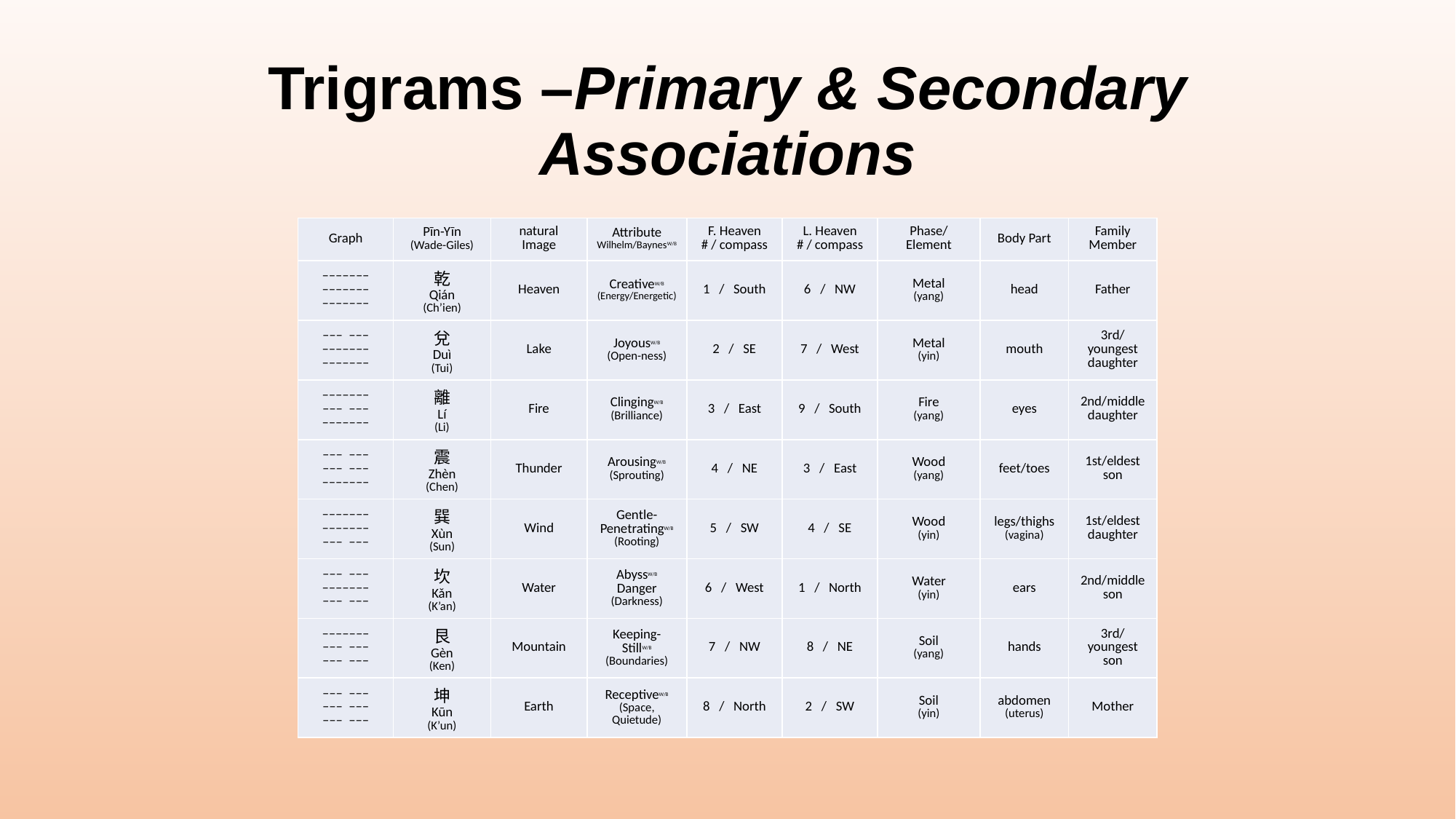

# Trigrams –Primary & Secondary Associations
| Graph | Pīn-Yīn (Wade-Giles) | natural Image | Attribute Wilhelm/BaynesW/B | F. Heaven # / compass | L. Heaven # / compass | Phase/ Element | Body Part | Family Member |
| --- | --- | --- | --- | --- | --- | --- | --- | --- |
| ––––––– ––––––– ––––––– | 乾 Qián (Ch’ien) | Heaven | CreativeW/B (Energy/Energetic) | 1 / South | 6 / NW | Metal (yang) | head | Father |
| ––– ––– ––––––– ––––––– | 兌 Duì (Tui) | Lake | JoyousW/B (Open-ness) | 2 / SE | 7 / West | Metal (yin) | mouth | 3rd/ youngest daughter |
| ––––––– ––– ––– ––––––– | 離 Lí (Li) | Fire | ClingingW/B (Brilliance) | 3 / East | 9 / South | Fire (yang) | eyes | 2nd/middle daughter |
| ––– ––– ––– ––– ––––––– | 震 Zhèn (Chen) | Thunder | ArousingW/B (Sprouting) | 4 / NE | 3 / East | Wood (yang) | feet/toes | 1st/eldest son |
| ––––––– ––––––– ––– ––– | 巽 Xùn (Sun) | Wind | Gentle- PenetratingW/B (Rooting) | 5 / SW | 4 / SE | Wood (yin) | legs/thighs (vagina) | 1st/eldest daughter |
| ––– ––– ––––––– ––– ––– | 坎 Kǎn (K’an) | Water | AbyssW/B Danger (Darkness) | 6 / West | 1 / North | Water (yin) | ears | 2nd/middle son |
| ––––––– ––– ––– ––– ––– | 艮 Gèn (Ken) | Mountain | Keeping- StillW/B (Boundaries) | 7 / NW | 8 / NE | Soil (yang) | hands | 3rd/ youngest son |
| ––– ––– ––– ––– ––– ––– | 坤 Kūn (K’un) | Earth | ReceptiveW/B (Space, Quietude) | 8 / North | 2 / SW | Soil (yin) | abdomen (uterus) | Mother |